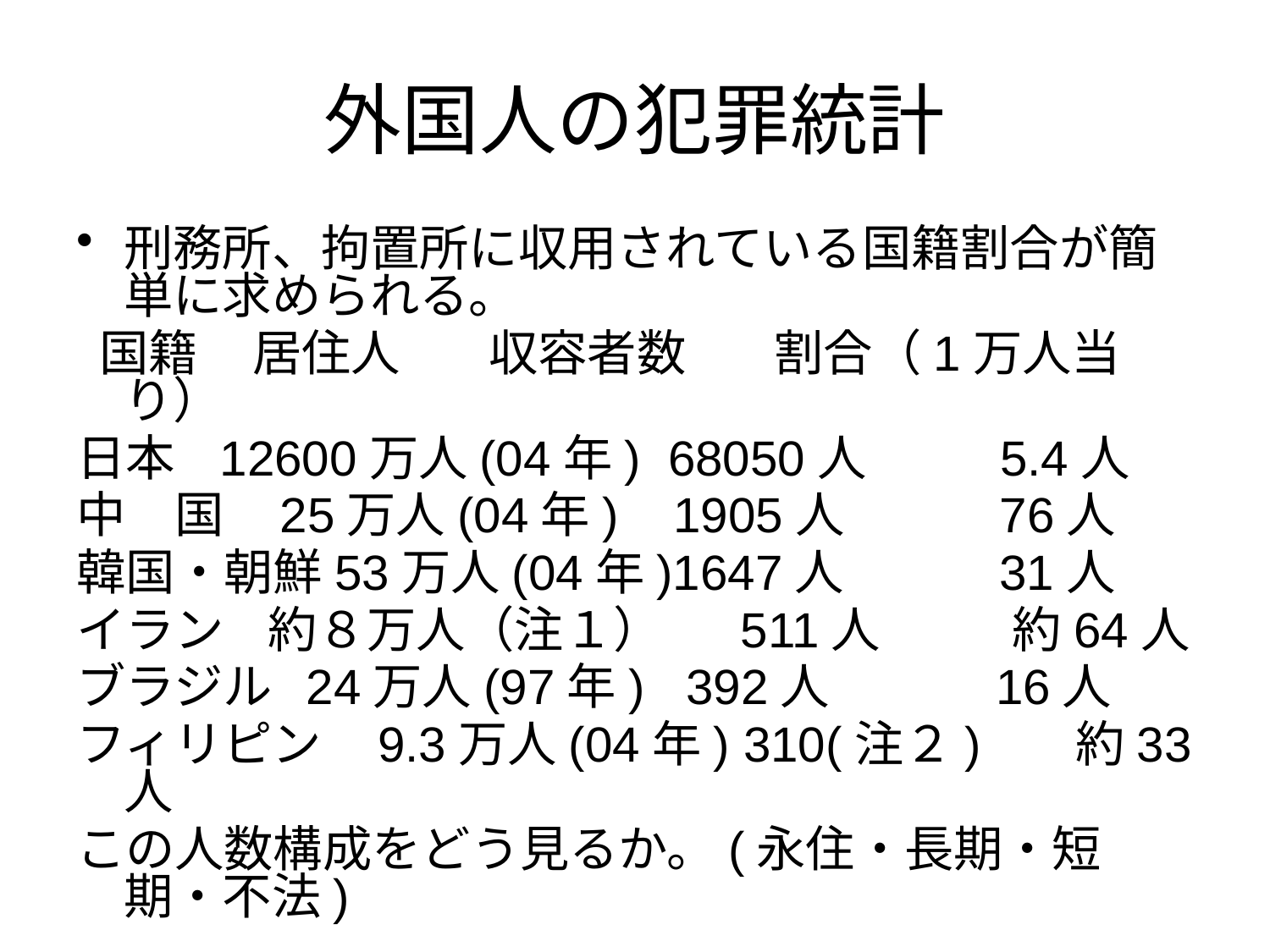

# 外国人の犯罪統計
刑務所、拘置所に収用されている国籍割合が簡単に求められる。
 国籍     居住人        収容者数        割合（1万人当り）
日本   12600万人(04年)  68050人           5.4人
中　国    25万人(04年)    1905人             76人
韓国・朝鮮53万人(04年)1647人             31人
イラン    約８万人（注１）      511人            約64人
ブラジル  24万人(97年)   392人              16人
フィリピン    9.3万人(04年) 310(注２)      約33人
この人数構成をどう見るか。(永住・長期・短期・不法)